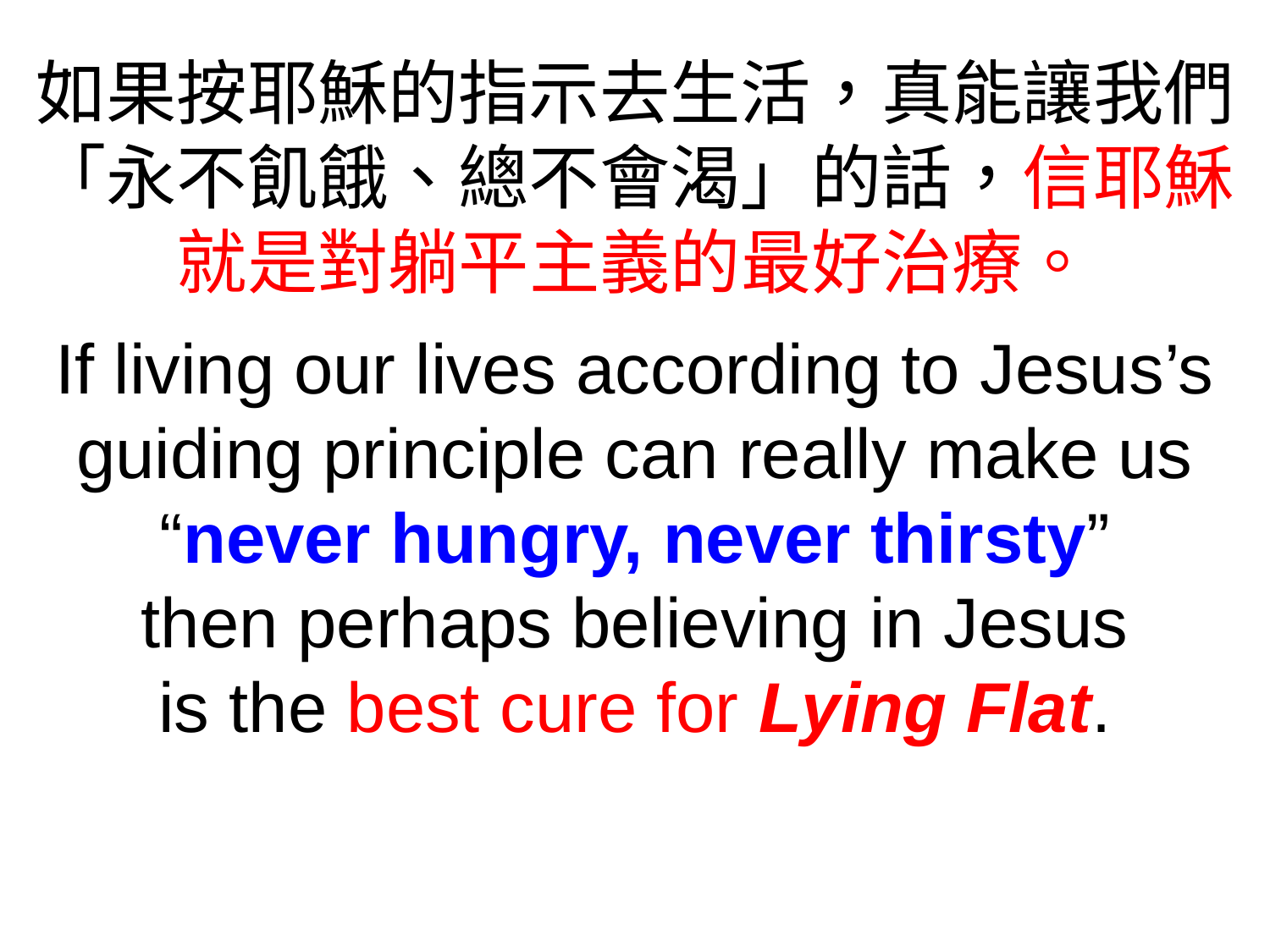

如果按耶穌的指示去生活，真能讓我們「永不飢餓、總不會渴」的話，信耶穌就是對躺平主義的最好治療。
If living our lives according to Jesus’s guiding principle can really make us “never hungry, never thirsty”
 then perhaps believing in Jesus
is the best cure for Lying Flat.